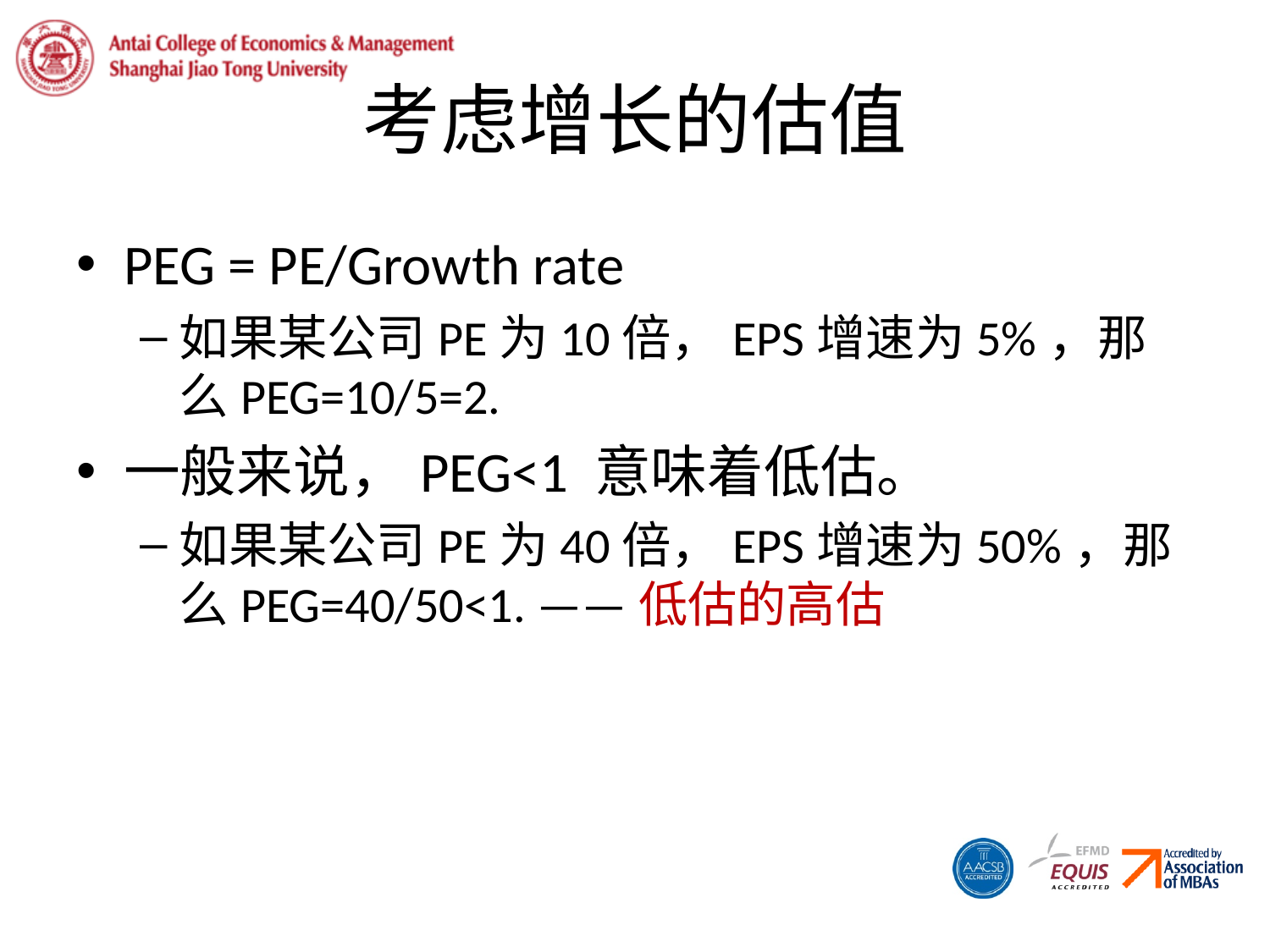

# 考虑增长的估值
PEG = PE/Growth rate
如果某公司PE为10倍，EPS增速为5%，那么PEG=10/5=2.
一般来说，PEG<1 意味着低估。
如果某公司PE为40倍，EPS增速为50%，那么PEG=40/50<1. ——低估的高估